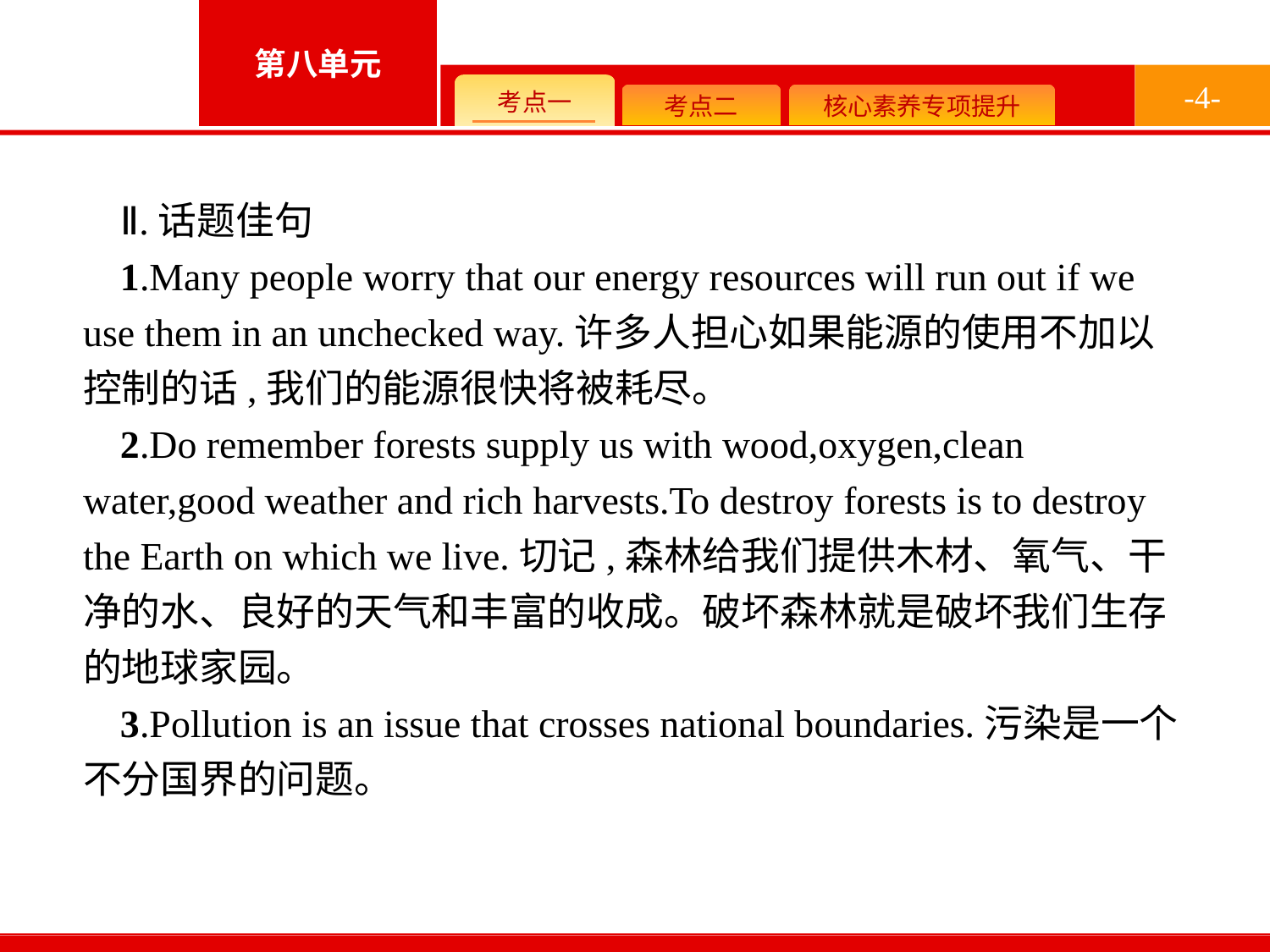

-4-
Ⅱ.话题佳句
1.Many people worry that our energy resources will run out if we use them in an unchecked way.许多人担心如果能源的使用不加以控制的话,我们的能源很快将被耗尽。
2.Do remember forests supply us with wood,oxygen,clean water,good weather and rich harvests.To destroy forests is to destroy the Earth on which we live.切记,森林给我们提供木材、氧气、干净的水、良好的天气和丰富的收成。破坏森林就是破坏我们生存的地球家园。
3.Pollution is an issue that crosses national boundaries.污染是一个不分国界的问题。